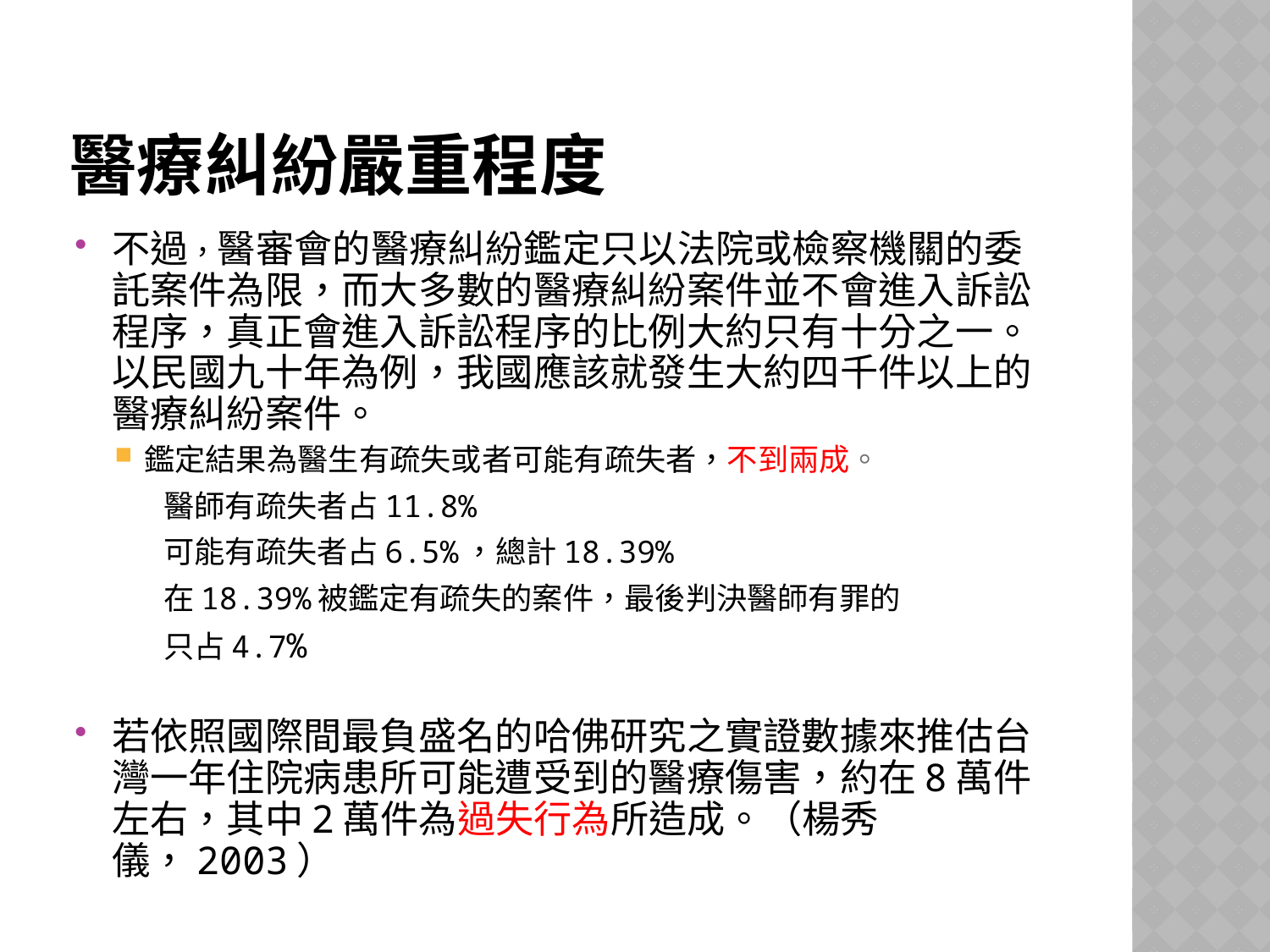

# 醫療糾紛嚴重程度
不過，醫審會的醫療糾紛鑑定只以法院或檢察機關的委託案件為限，而大多數的醫療糾紛案件並不會進入訴訟程序，真正會進入訴訟程序的比例大約只有十分之一。以民國九十年為例，我國應該就發生大約四千件以上的醫療糾紛案件。
鑑定結果為醫生有疏失或者可能有疏失者，不到兩成。
            醫師有疏失者占11.8%
            可能有疏失者占6.5%，總計18.39%
            在18.39%被鑑定有疏失的案件，最後判決醫師有罪的
            只占4.7%

若依照國際間最負盛名的哈佛研究之實證數據來推估台灣一年住院病患所可能遭受到的醫療傷害，約在8萬件左右，其中2萬件為過失行為所造成。（楊秀儀，2003）